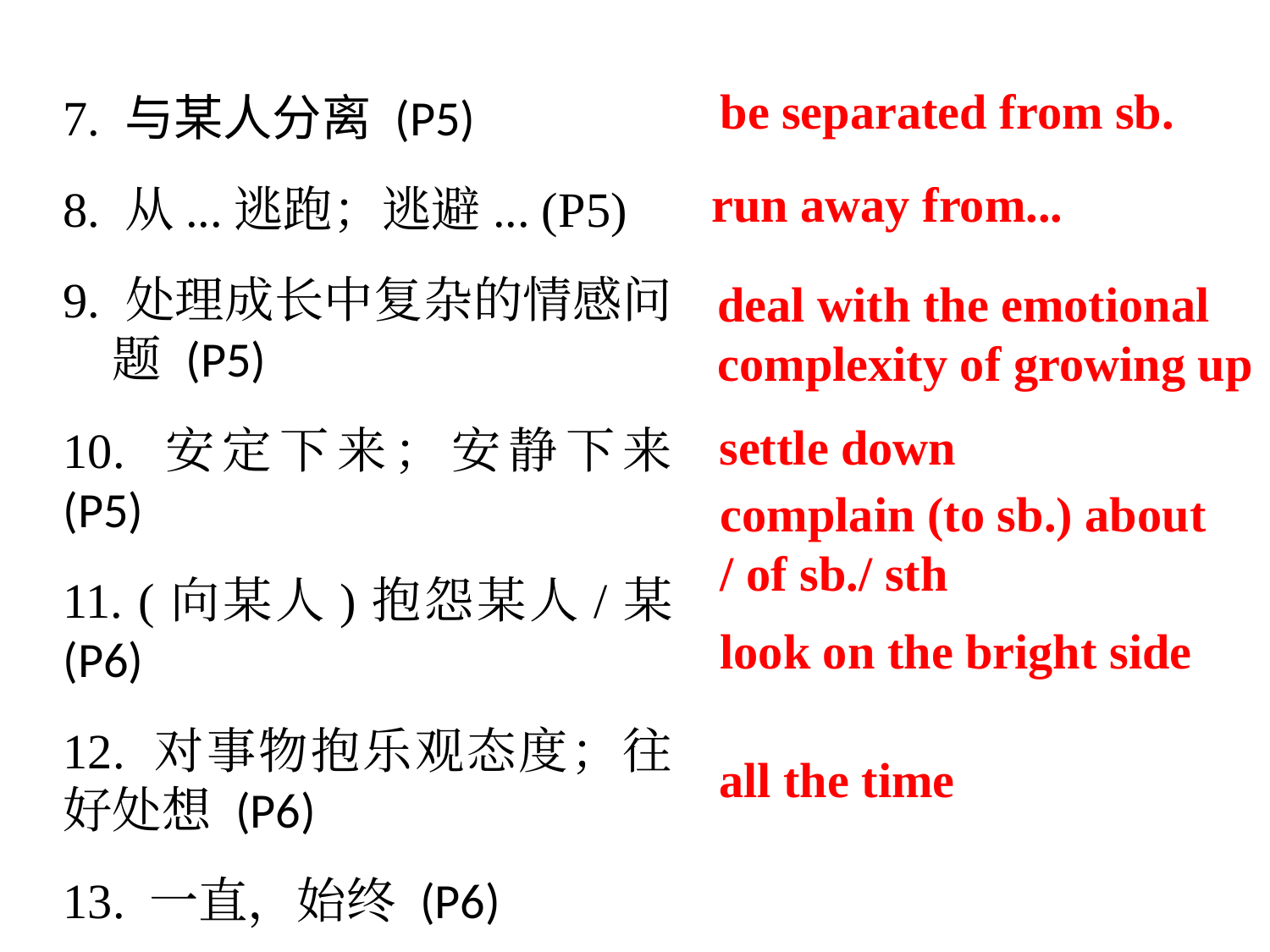

be separated from sb.
7. 与某人分离 (P5)
8. 从...逃跑；逃避... (P5)
9. 处理成长中复杂的情感问     题 (P5)
10. 安定下来；安静下来 (P5)
11. (向某人)抱怨某人/某 (P6)
12. 对事物抱乐观态度；往好处想 (P6)
13. 一直，始终 (P6)
run away from...
deal with the emotional
complexity of growing up
settle down
complain (to sb.) about
/ of sb./ sth
look on the bright side
all the time